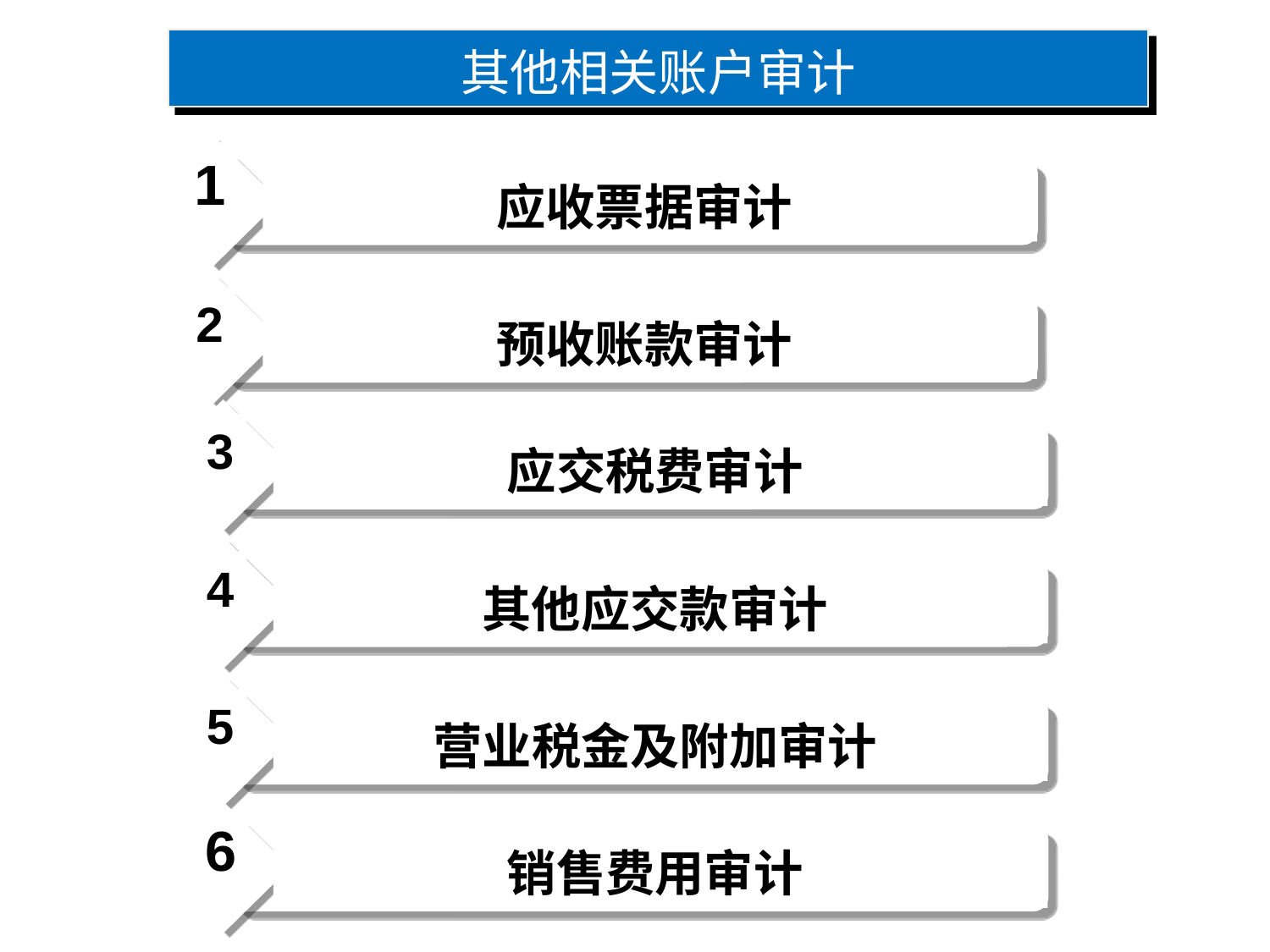

其他相关账户审计

1

应收票据审计

2

预收账款审计

3

应交税费审计

4

其他应交款审计

5

营业税金及附加审计

6

销售费用审计